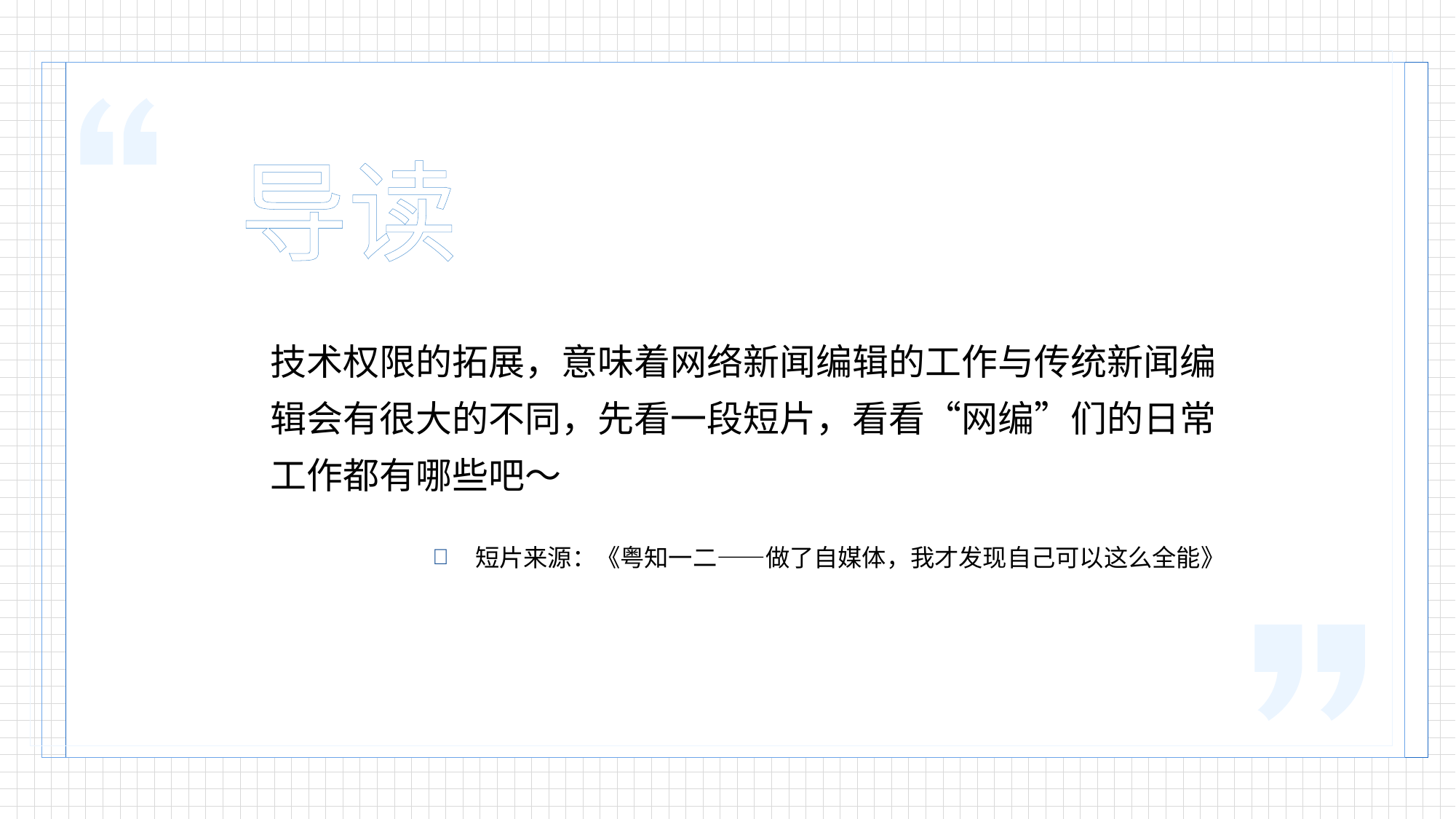

导读

技术权限的拓展，意味着网络新闻编辑的工作与传统新闻编辑会有很大的不同，先看一段短片，看看“网编”们的日常工作都有哪些吧～

短片来源：《粤知一二——做了自媒体，我才发现自己可以这么全能》